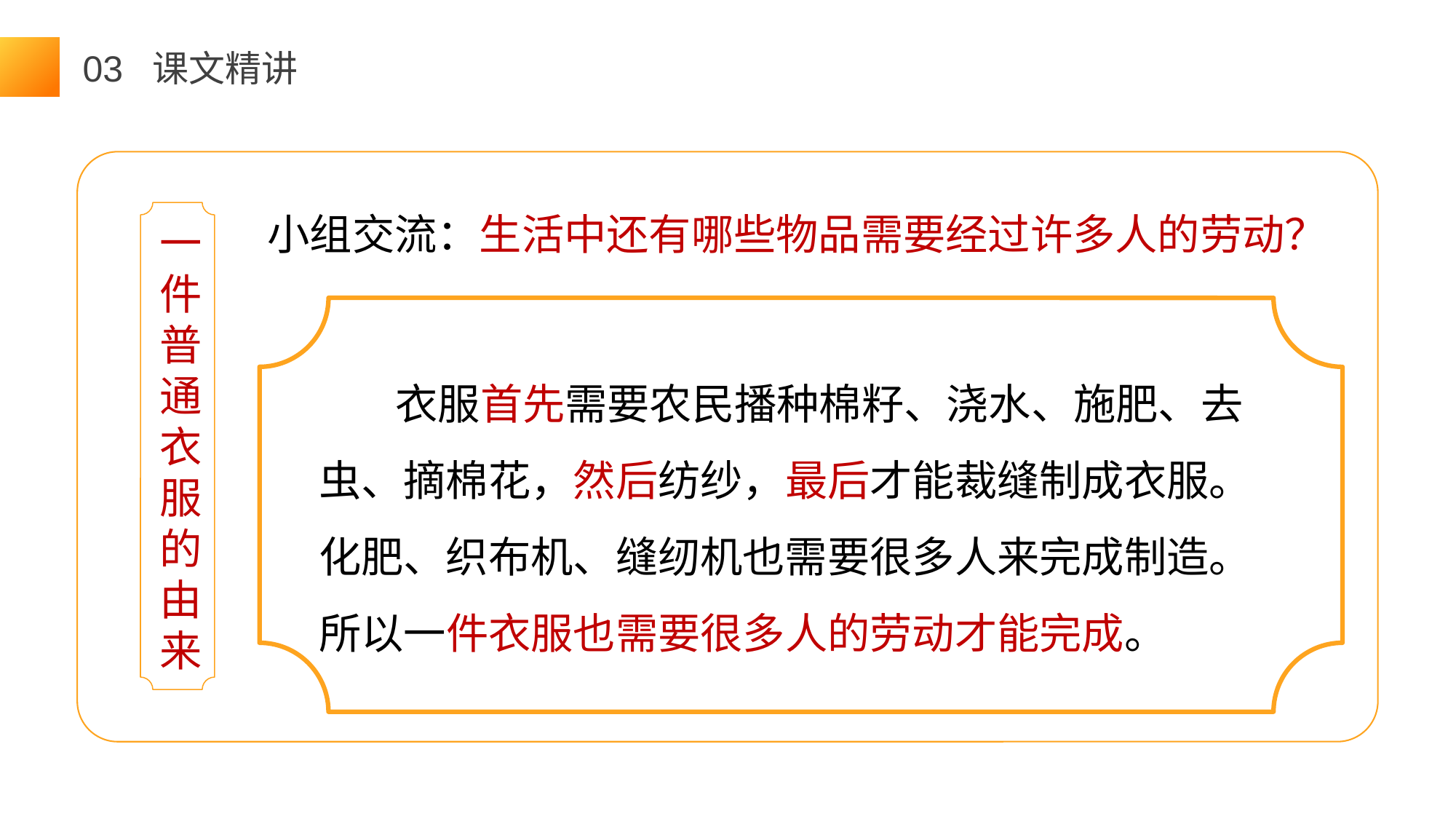

03  课文精讲
一件普通衣服的由来
小组交流：生活中还有哪些物品需要经过许多人的劳动？
       衣服首先需要农民播种棉籽、浇水、施肥、去虫、摘棉花，然后纺纱，最后才能裁缝制成衣服。化肥、织布机、缝纫机也需要很多人来完成制造。所以一件衣服也需要很多人的劳动才能完成。